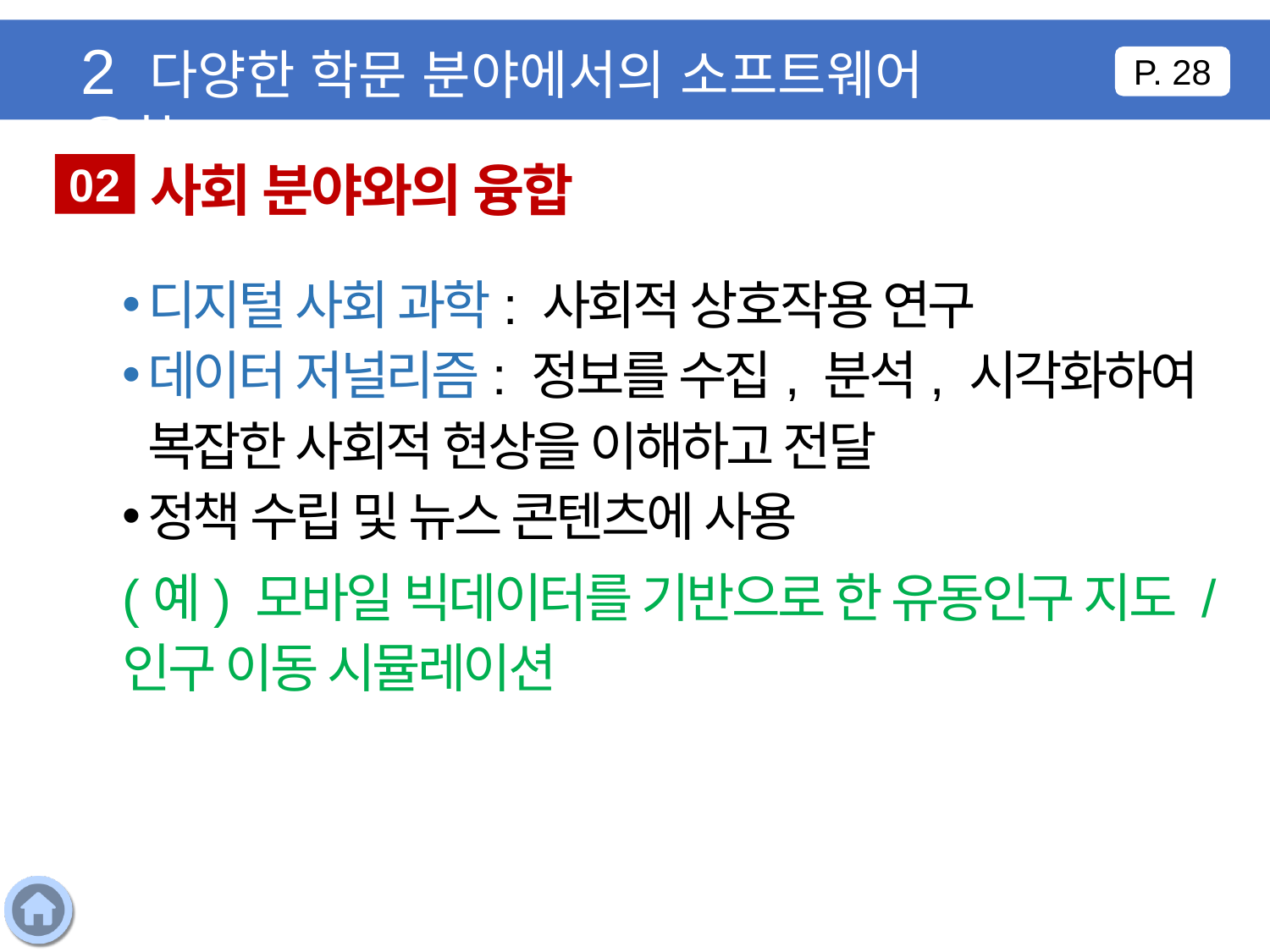

2 다양한 학문 분야에서의 소프트웨어 융합
P. 28
 사회 분야와의 융합
02
디지털 사회 과학: 사회적 상호작용 연구
데이터 저널리즘: 정보를 수집, 분석, 시각화하여 복잡한 사회적 현상을 이해하고 전달
정책 수립 및 뉴스 콘텐츠에 사용
(예) 모바일 빅데이터를 기반으로 한 유동인구 지도 / 인구 이동 시뮬레이션